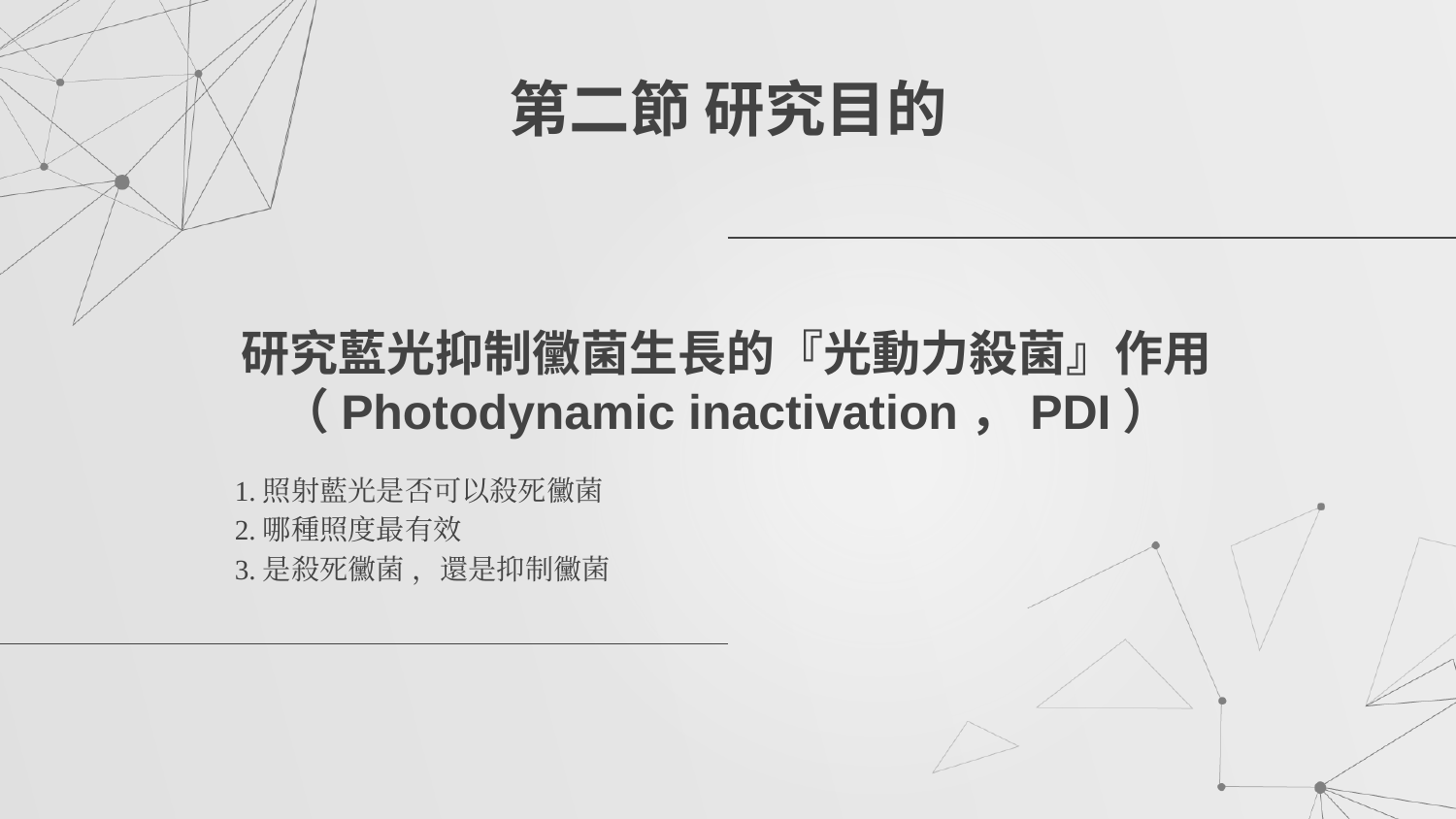

第二節 研究目的
# 研究藍光抑制黴菌生長的『光動力殺菌』作用
（Photodynamic inactivation，PDI）
1.照射藍光是否可以殺死黴菌
2.哪種照度最有效
3.是殺死黴菌 ，還是抑制黴菌